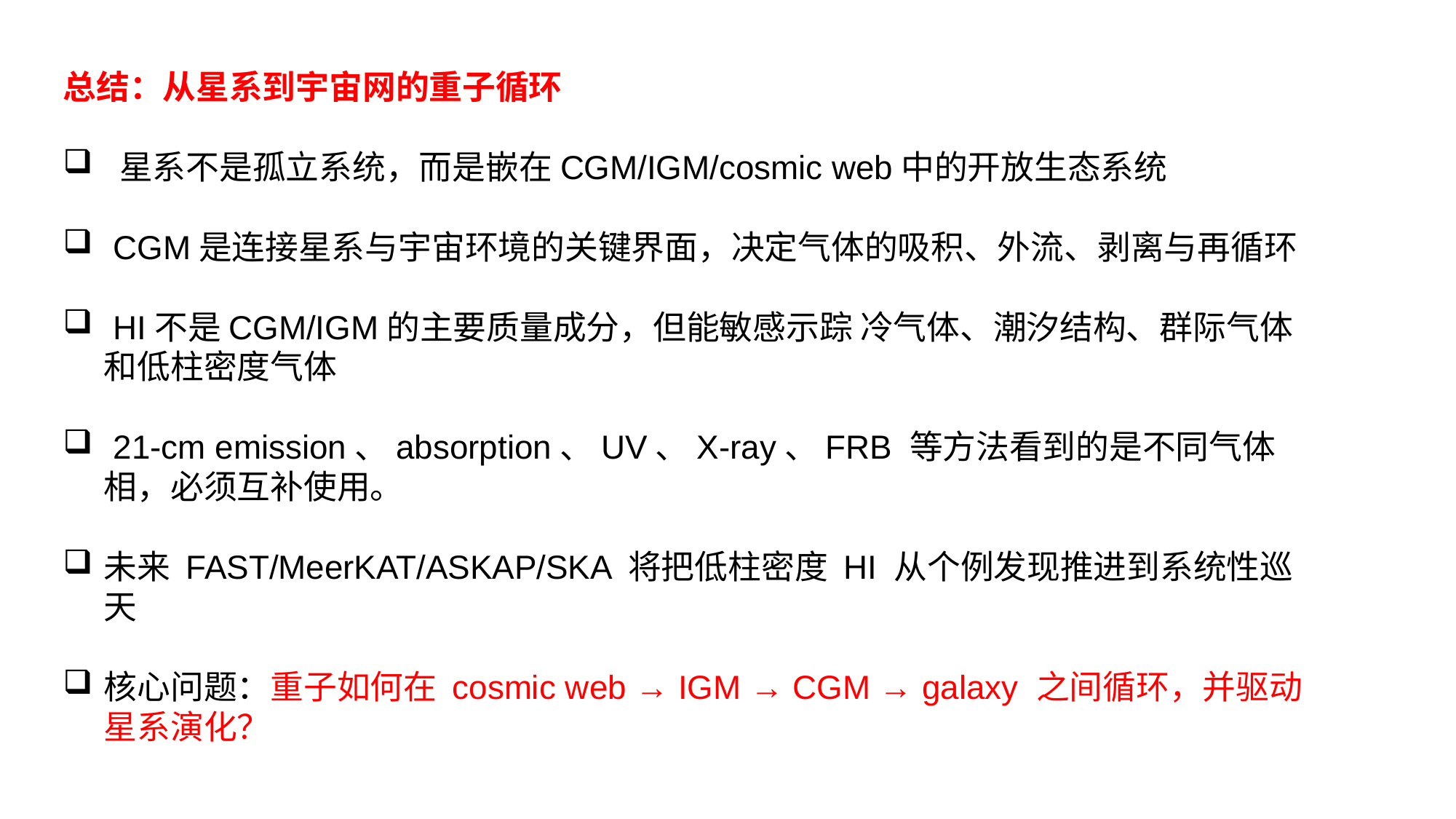

总结：从星系到宇宙网的重子循环

 星系不是孤立系统，而是嵌在CGM/IGM/cosmic web中的开放生态系统

 CGM是连接星系与宇宙环境的关键界面，决定气体的吸积、外流、剥离与再循环

 HI不是CGM/IGM的主要质量成分，但能敏感示踪 冷气体、潮汐结构、群际气体和低柱密度气体

 21-cm emission、absorption、UV、X-ray、FRB 等方法看到的是不同气体相，必须互补使用。

未来 FAST/MeerKAT/ASKAP/SKA 将把低柱密度 HI 从个例发现推进到系统性巡天

核心问题：重子如何在 cosmic web → IGM → CGM → galaxy 之间循环，并驱动星系演化？